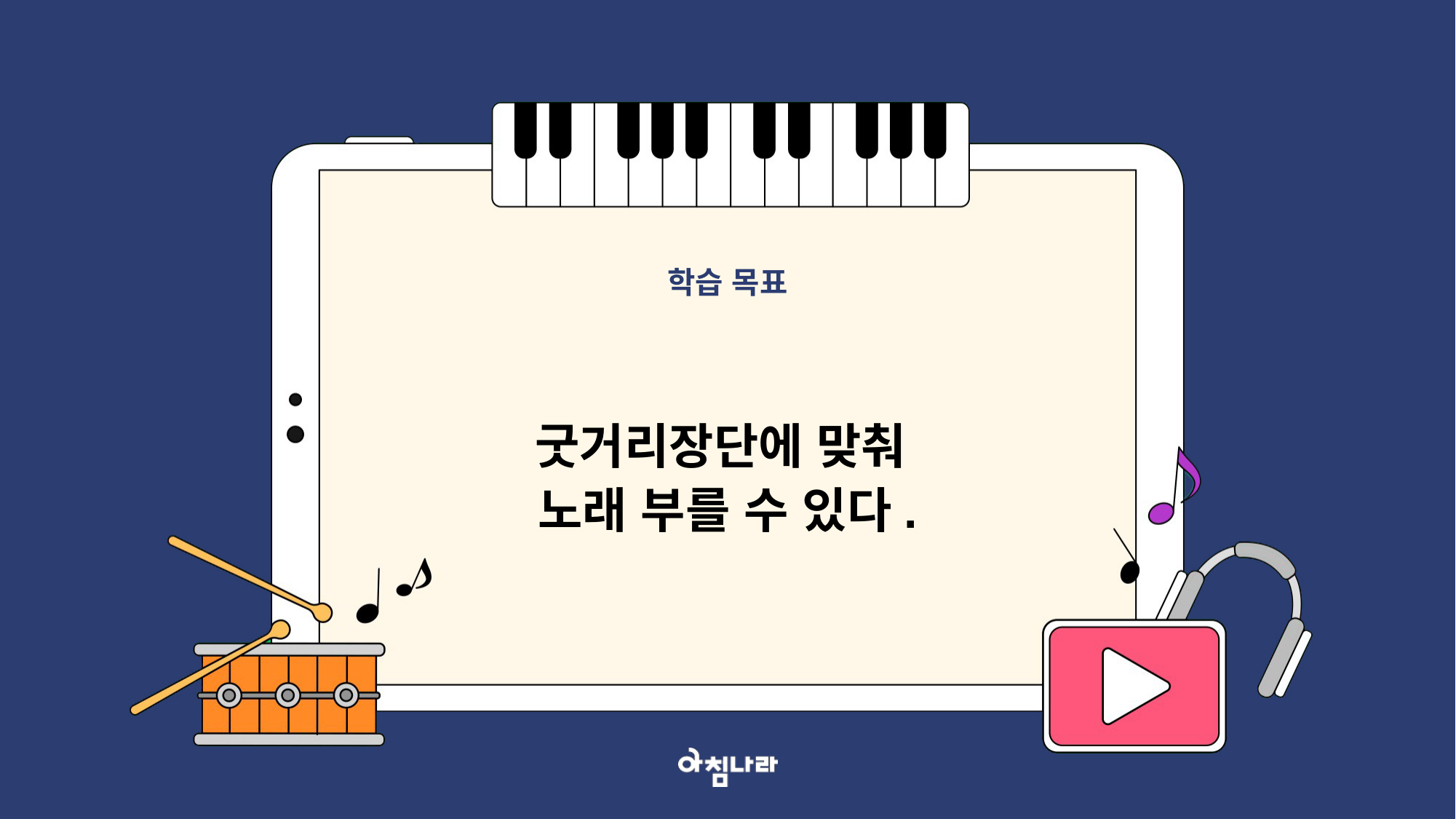

학습 목표
굿거리장단에 맞춰
노래 부를 수 있다.